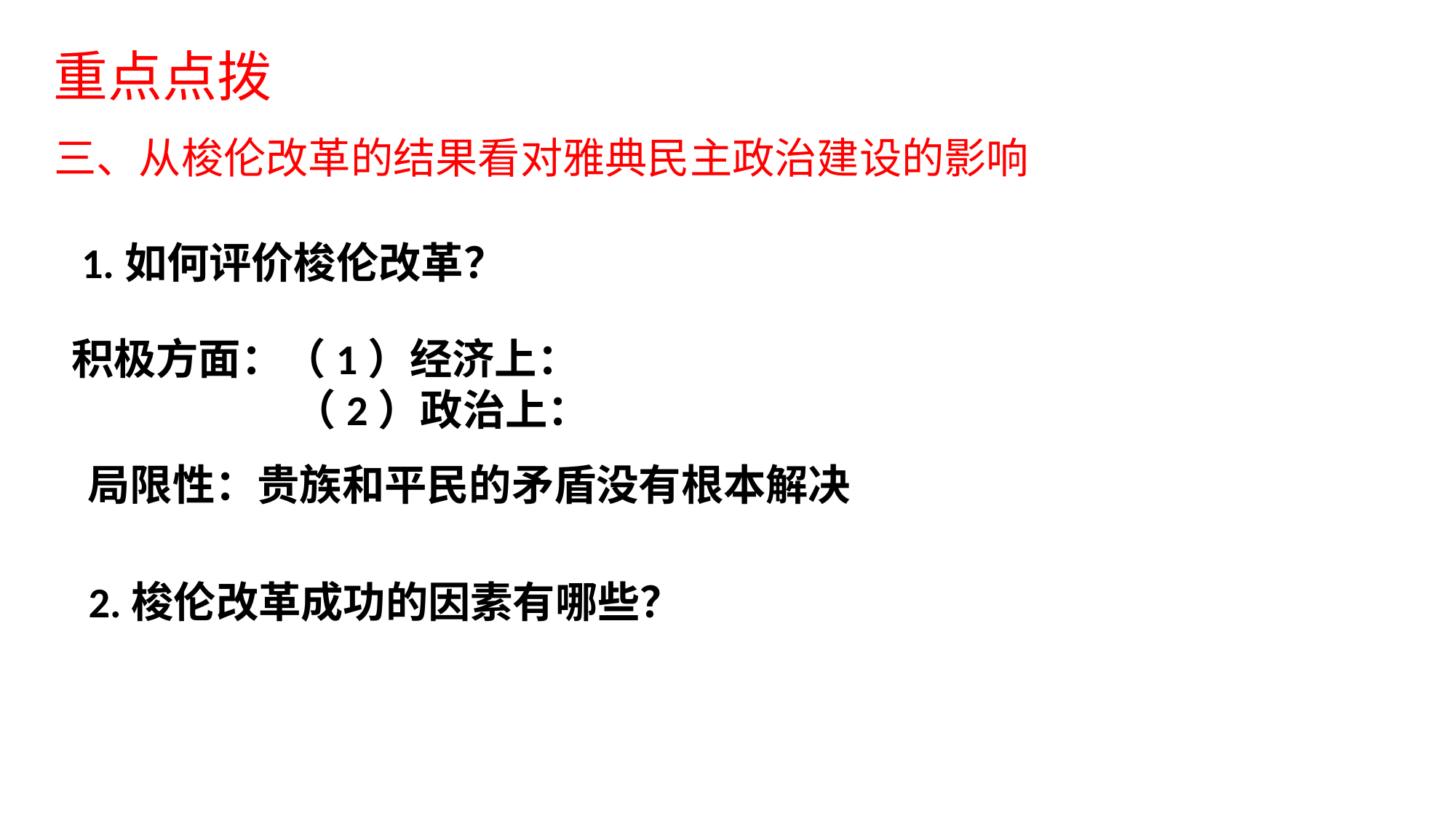

重点点拨
三、从梭伦改革的结果看对雅典民主政治建设的影响
1.如何评价梭伦改革？
积极方面：（1）经济上：
                      （2）政治上：
局限性：贵族和平民的矛盾没有根本解决
2.梭伦改革成功的因素有哪些？